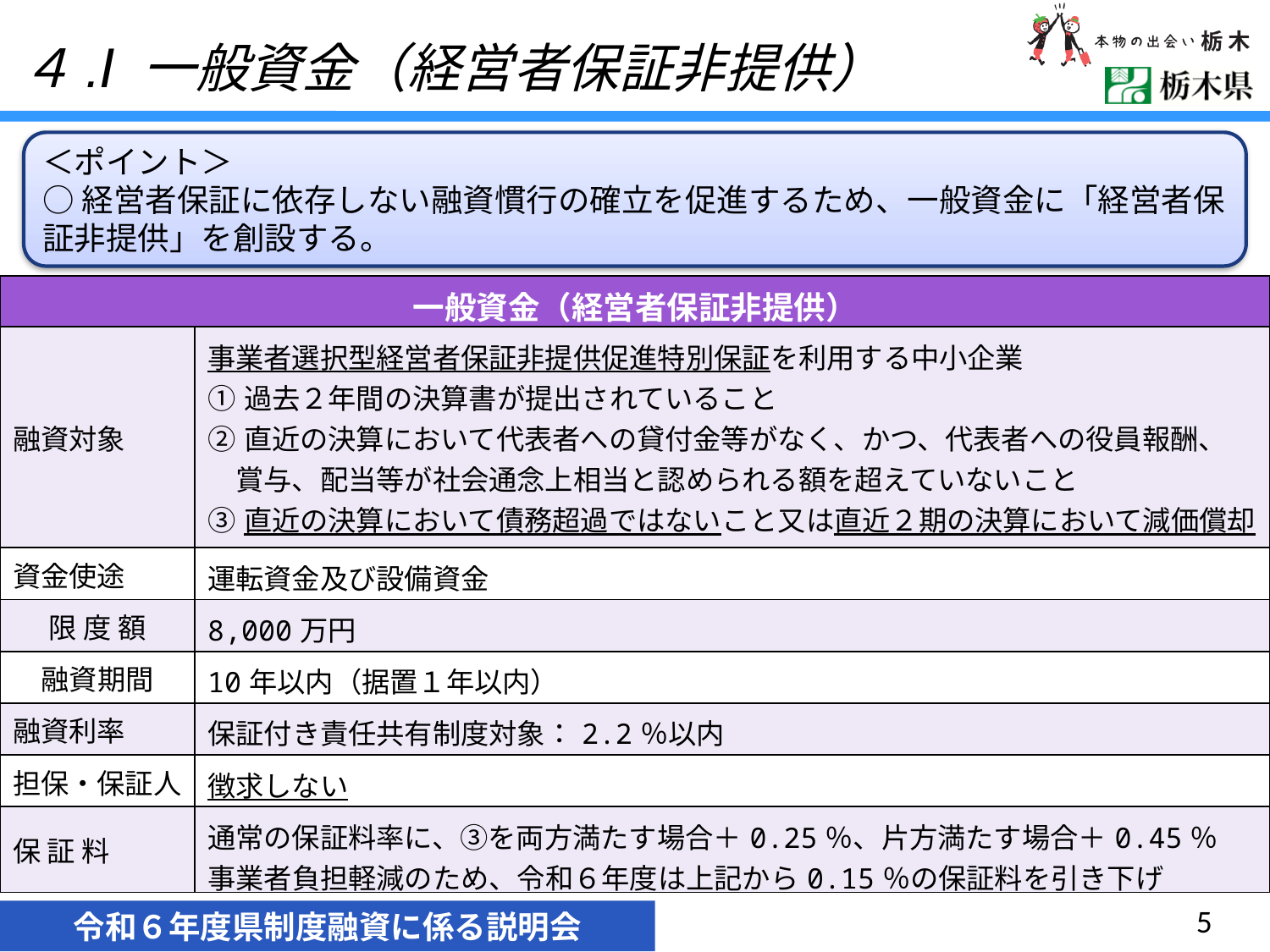

４.Ⅰ 一般資金（経営者保証非提供）
＜ポイント＞
○経営者保証に依存しない融資慣行の確立を促進するため、一般資金に「経営者保証非提供」を創設する。
| 一般資金（経営者保証非提供） |  |
| --- | --- |
| 融資対象 | 事業者選択型経営者保証非提供促進特別保証を利用する中小企業 ①過去２年間の決算書が提出されていること ②直近の決算において代表者への貸付金等がなく、かつ、代表者への役員報酬、 　賞与、配当等が社会通念上相当と認められる額を超えていないこと ③直近の決算において債務超過ではないこと又は直近２期の決算において減価償却 　前経常利益が連続して赤字ではないこと　等 |
| 資金使途 | 運転資金及び設備資金 |
| 限 度 額 | 8,000万円 |
| 融資期間 | 10年以内（据置１年以内） |
| 融資利率 | 保証付き責任共有制度対象：2.2％以内 |
| 担保・保証人 | 徴求しない |
| 保 証 料 | 通常の保証料率に、③を両方満たす場合＋0.25％、片方満たす場合＋0.45％ 事業者負担軽減のため、令和６年度は上記から0.15％の保証料を引き下げ |
5